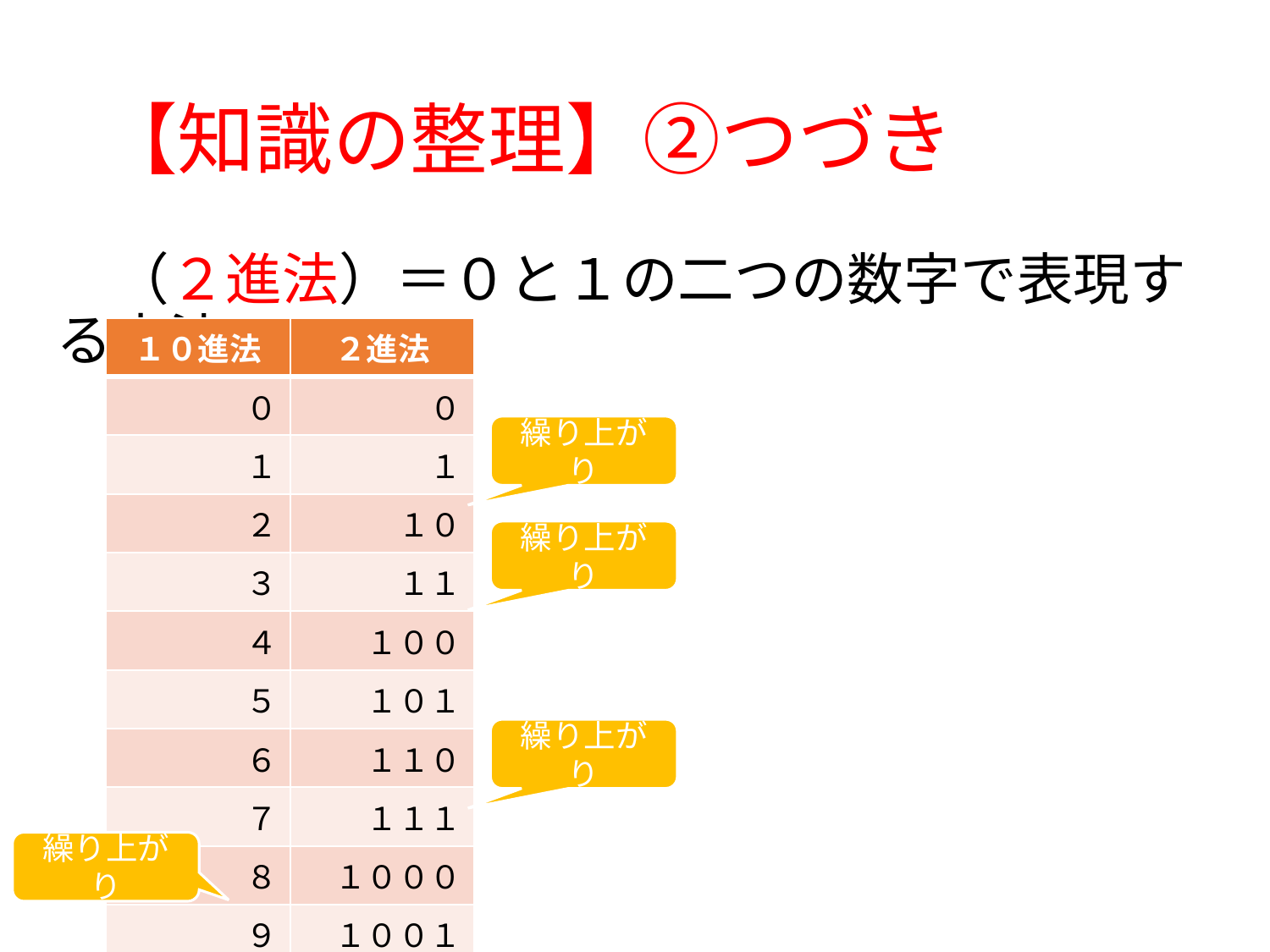

# 【知識の整理】②つづき
　（２進法）＝０と１の二つの数字で表現する方法
| １０進法 | ２進法 |
| --- | --- |
| ０ | ０ |
| １ | １ |
| ２ | １０ |
| ３ | １１ |
| ４ | １００ |
| ５ | １０１ |
| ６ | １１０ |
| ７ | １１１ |
| ８ | １０００ |
| ９ | １００１ |
| １０ | １０１０ |
繰り上がり
繰り上がり
繰り上がり
繰り上がり